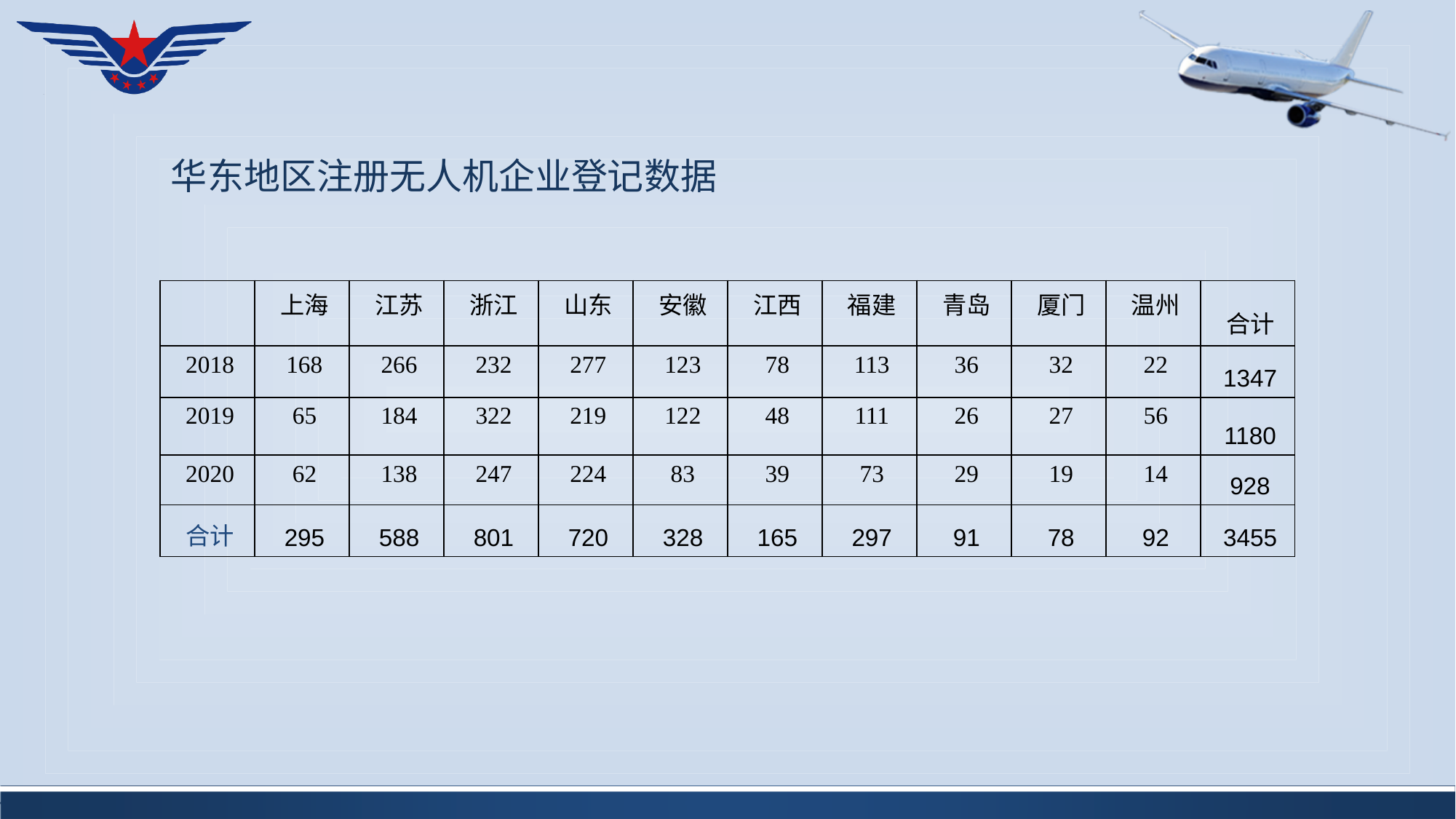

华东地区注册无人机企业登记数据
|  | 上海 | 江苏 | 浙江 | 山东 | 安徽 | 江西 | 福建 | 青岛 | 厦门 | 温州 | 合计 |
| --- | --- | --- | --- | --- | --- | --- | --- | --- | --- | --- | --- |
| 2018 | 168 | 266 | 232 | 277 | 123 | 78 | 113 | 36 | 32 | 22 | 1347 |
| 2019 | 65 | 184 | 322 | 219 | 122 | 48 | 111 | 26 | 27 | 56 | 1180 |
| 2020 | 62 | 138 | 247 | 224 | 83 | 39 | 73 | 29 | 19 | 14 | 928 |
| 合计 | 295 | 588 | 801 | 720 | 328 | 165 | 297 | 91 | 78 | 92 | 3455 |